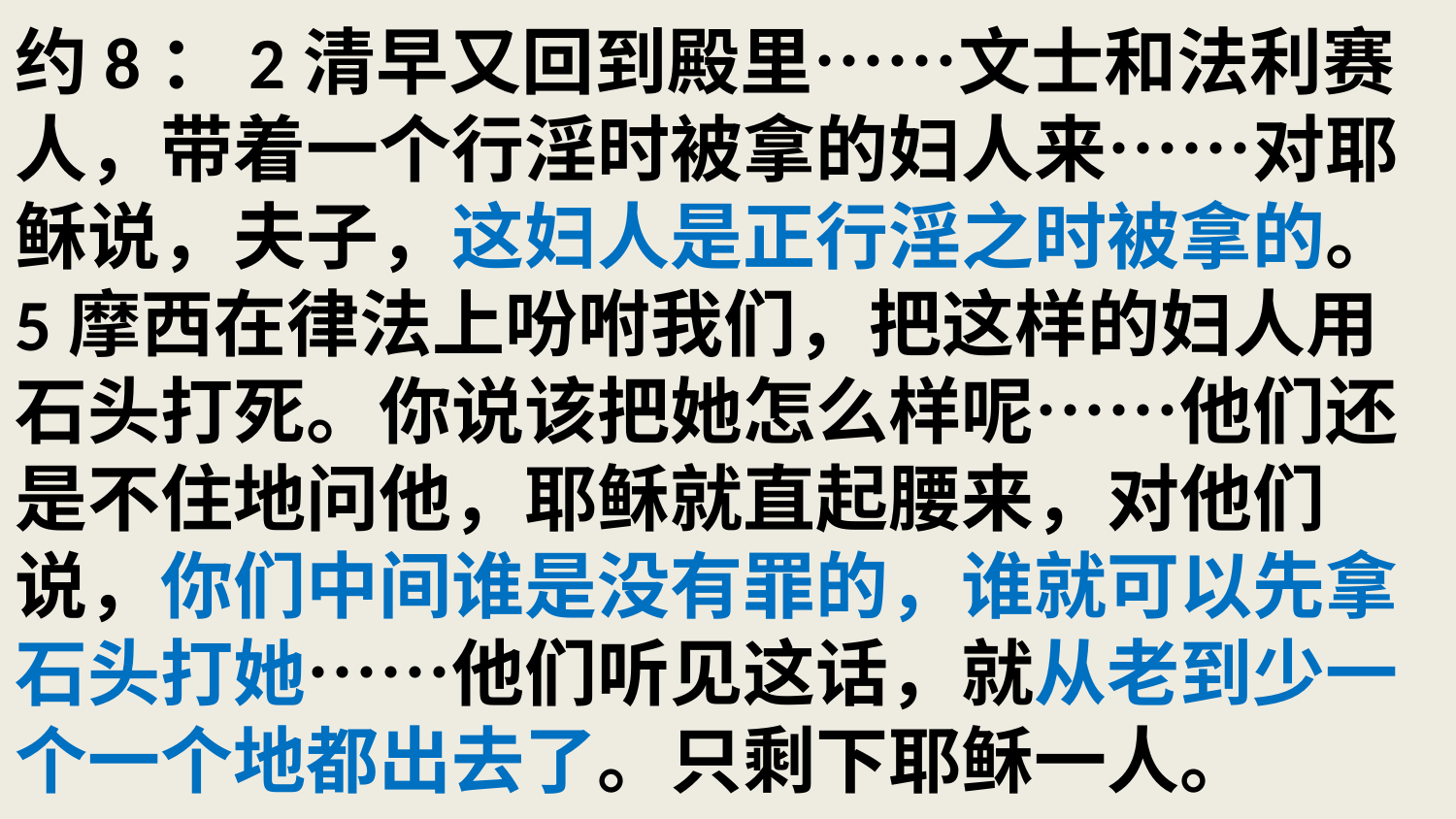

# 约8：2清早又回到殿里……文士和法利赛人，带着一个行淫时被拿的妇人来……对耶稣说，夫子，这妇人是正行淫之时被拿的。5摩西在律法上吩咐我们，把这样的妇人用石头打死。你说该把她怎么样呢……他们还是不住地问他，耶稣就直起腰来，对他们说，你们中间谁是没有罪的，谁就可以先拿石头打她……他们听见这话，就从老到少一个一个地都出去了。只剩下耶稣一人。